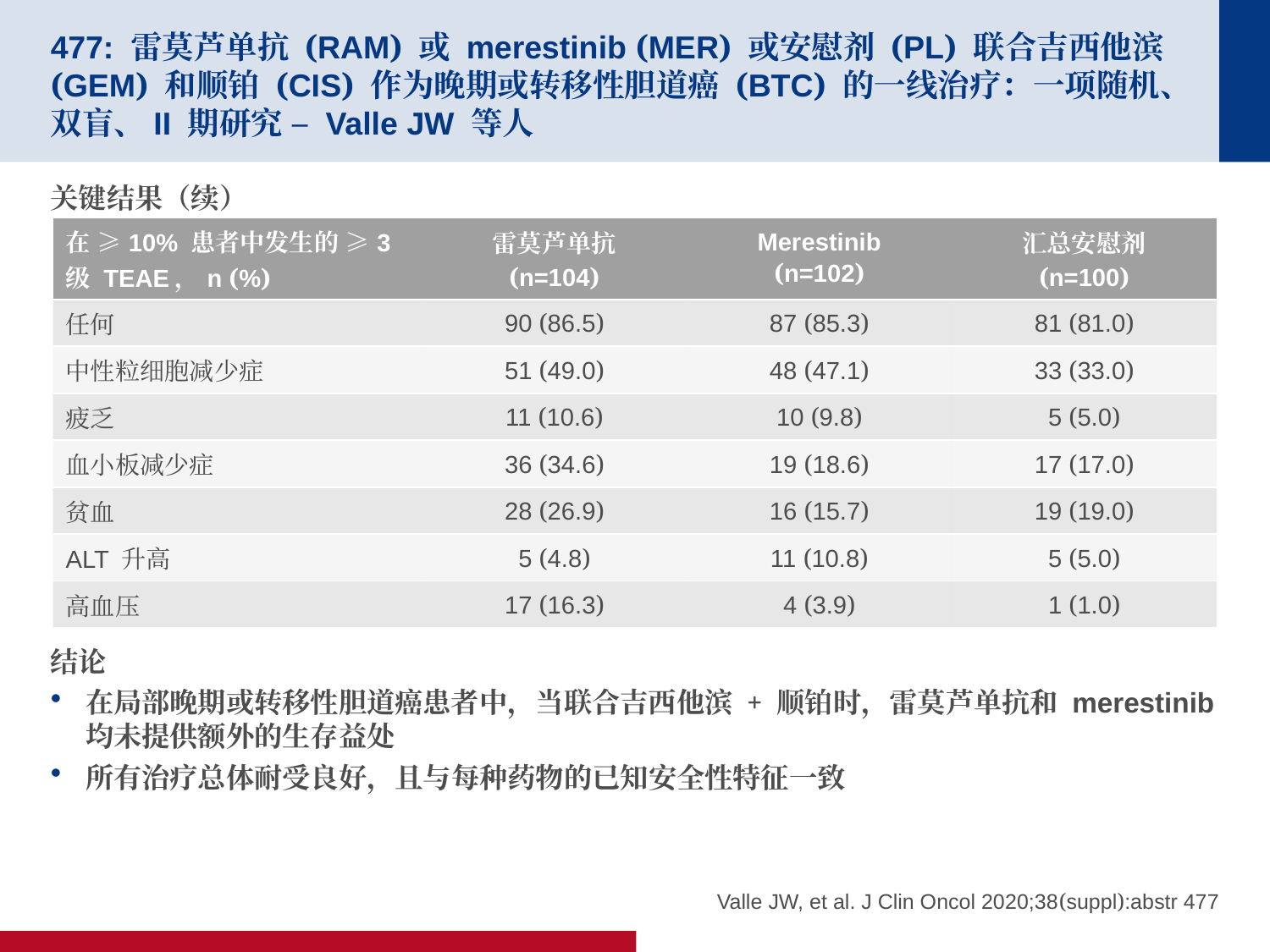

# 477: 雷莫芦单抗 (RAM) 或 merestinib (MER) 或安慰剂 (PL) 联合吉西他滨 (GEM) 和顺铂 (CIS) 作为晚期或转移性胆道癌 (BTC) 的一线治疗：一项随机、双盲、II 期研究 – Valle JW 等人
关键结果（续）
结论
在局部晚期或转移性胆道癌患者中，当联合吉西他滨 + 顺铂时，雷莫芦单抗和 merestinib 均未提供额外的生存益处
所有治疗总体耐受良好，且与每种药物的已知安全性特征一致
| 在 ≥10% 患者中发生的 ≥3 级 TEAE，n (%) | 雷莫芦单抗 (n=104) | Merestinib (n=102) | 汇总安慰剂 (n=100) |
| --- | --- | --- | --- |
| 任何 | 90 (86.5) | 87 (85.3) | 81 (81.0) |
| 中性粒细胞减少症 | 51 (49.0) | 48 (47.1) | 33 (33.0) |
| 疲乏 | 11 (10.6) | 10 (9.8) | 5 (5.0) |
| 血小板减少症 | 36 (34.6) | 19 (18.6) | 17 (17.0) |
| 贫血 | 28 (26.9) | 16 (15.7) | 19 (19.0) |
| ALT 升高 | 5 (4.8) | 11 (10.8) | 5 (5.0) |
| 高血压 | 17 (16.3) | 4 (3.9) | 1 (1.0) |
Valle JW, et al. J Clin Oncol 2020;38(suppl):abstr 477